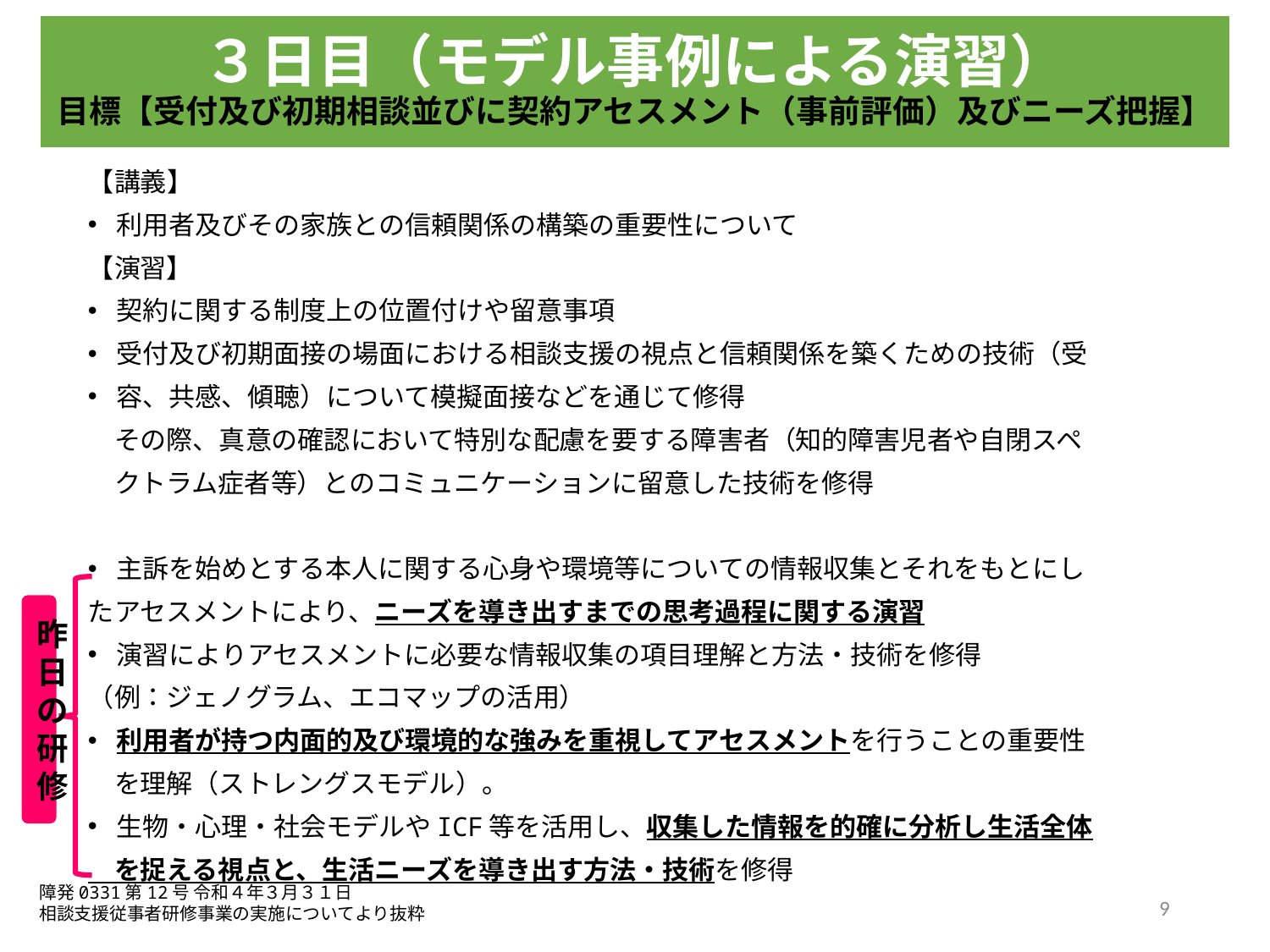

３日目（モデル事例による演習）
目標【受付及び初期相談並びに契約アセスメント（事前評価）及びニーズ把握】
【講義】
利用者及びその家族との信頼関係の構築の重要性について
【演習】
契約に関する制度上の位置付けや留意事項
受付及び初期面接の場面における相談支援の視点と信頼関係を築くための技術（受
容、共感、傾聴）について模擬面接などを通じて修得
　その際、真意の確認において特別な配慮を要する障害者（知的障害児者や自閉スペ
　クトラム症者等）とのコミュニケーションに留意した技術を修得

主訴を始めとする本人に関する心身や環境等についての情報収集とそれをもとにし
たアセスメントにより、ニーズを導き出すまでの思考過程に関する演習
演習によりアセスメントに必要な情報収集の項目理解と方法・技術を修得
（例：ジェノグラム、エコマップの活用）
利用者が持つ内面的及び環境的な強みを重視してアセスメントを行うことの重要性
　を理解（ストレングスモデル）。
生物・心理・社会モデルやICF等を活用し、収集した情報を的確に分析し生活全体
　を捉える視点と、生活ニーズを導き出す方法・技術を修得

昨日の研修
障発0331第12号 令和４年３月３１日
相談支援従事者研修事業の実施についてより抜粋
9